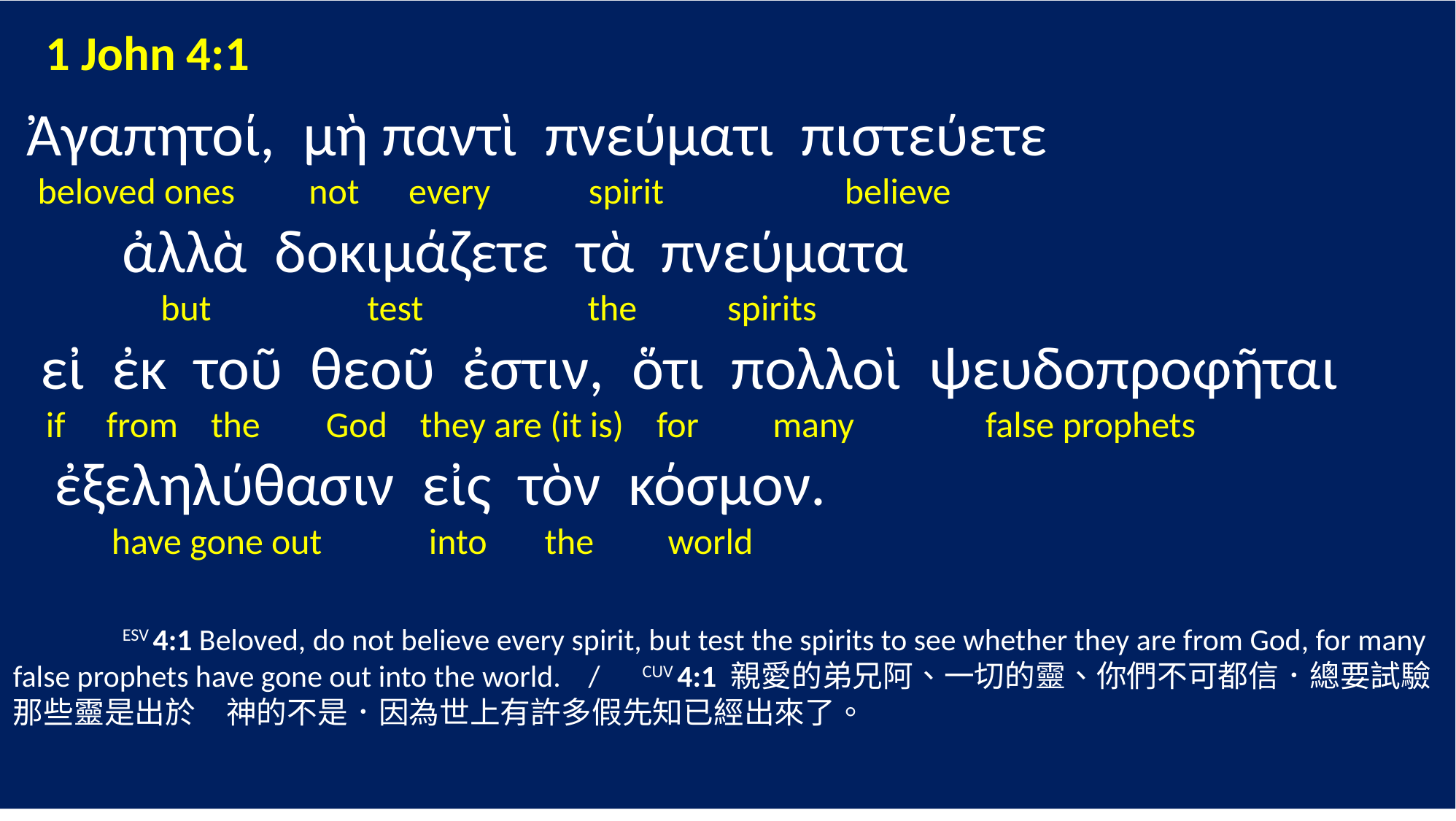

1 John 4:1

 Ἀγαπητοί,  μὴ παντὶ  πνεύματι  πιστεύετε
   beloved ones         not      every            spirit                      believe
        ἀλλὰ  δοκιμάζετε  τὰ  πνεύματα
                  but                   test                    the           spirits
  εἰ  ἐκ  τοῦ  θεοῦ  ἐστιν,  ὅτι  πολλοὶ  ψευδοπροφῆται
    if     from    the        God    they are (it is)    for         many                false prophets
   ἐξεληλύθασιν  εἰς  τὸν  κόσμον.
            have gone out             into       the         world

	ESV 4:1 Beloved, do not believe every spirit, but test the spirits to see whether they are from God, for many false prophets have gone out into the world.    /      CUV 4:1 親愛的弟兄阿、一切的靈、你們不可都信．總要試驗那些靈是出於　神的不是．因為世上有許多假先知已經出來了。